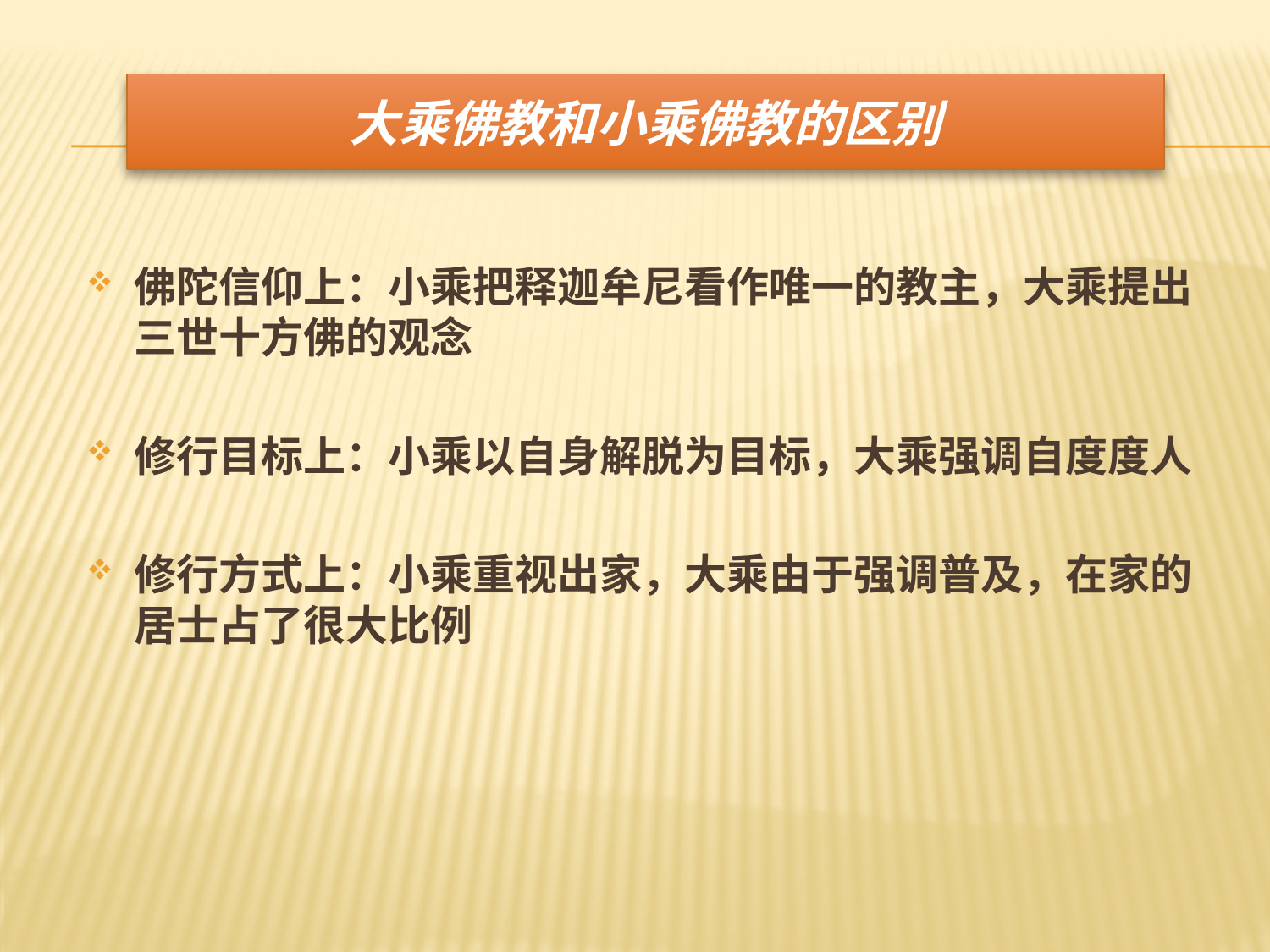

# 大乘佛教和小乘佛教的区别
佛陀信仰上：小乘把释迦牟尼看作唯一的教主，大乘提出三世十方佛的观念

修行目标上：小乘以自身解脱为目标，大乘强调自度度人

修行方式上：小乘重视出家，大乘由于强调普及，在家的居士占了很大比例